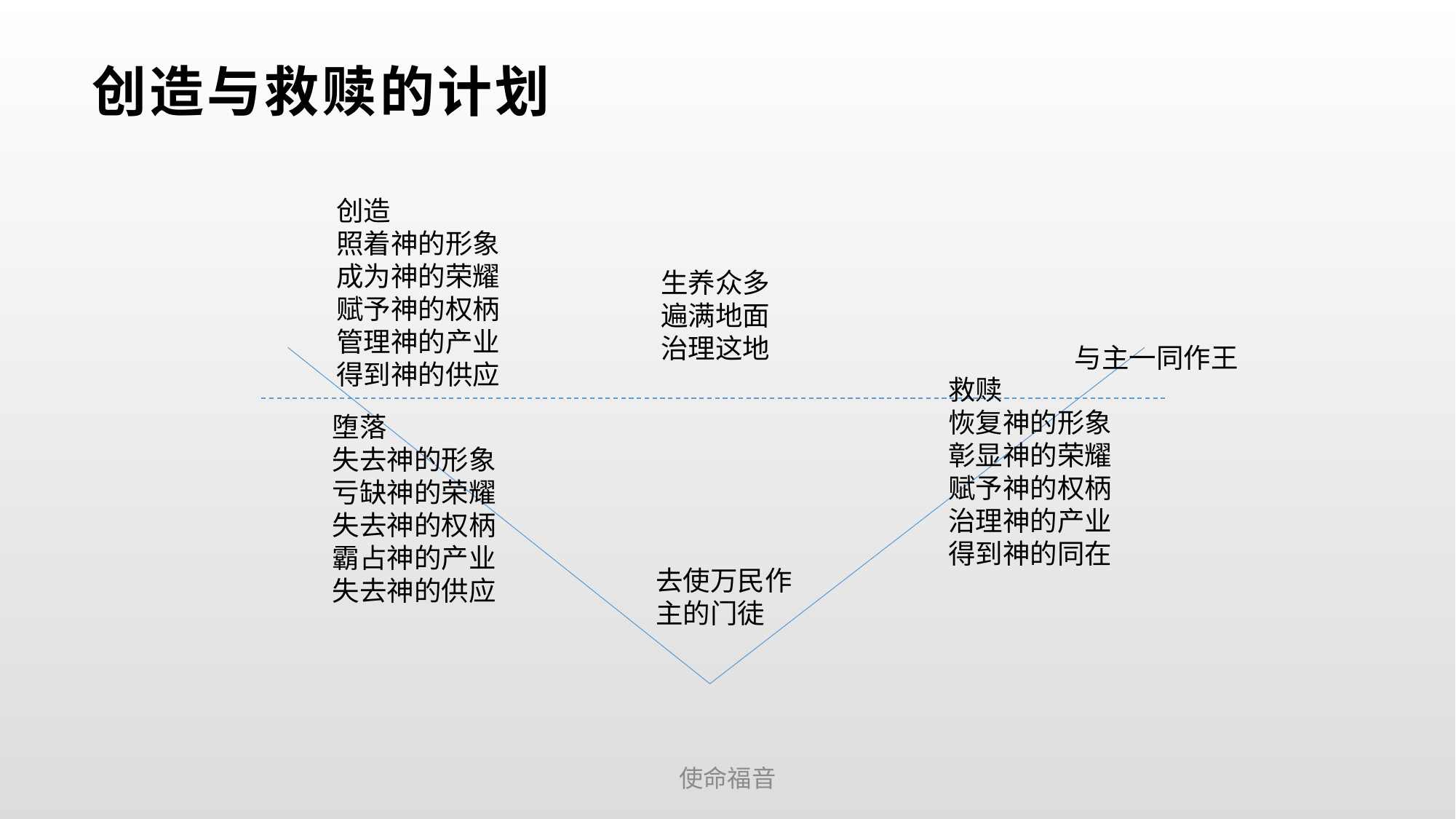

# 创造与救赎的计划
创造
照着神的形象
成为神的荣耀
赋予神的权柄
管理神的产业
得到神的供应
生养众多
遍满地面
治理这地
与主一同作王
救赎
恢复神的形象
彰显神的荣耀
赋予神的权柄
治理神的产业
得到神的同在
堕落
失去神的形象
亏缺神的荣耀
失去神的权柄
霸占神的产业
失去神的供应
去使万民作主的门徒
使命福音